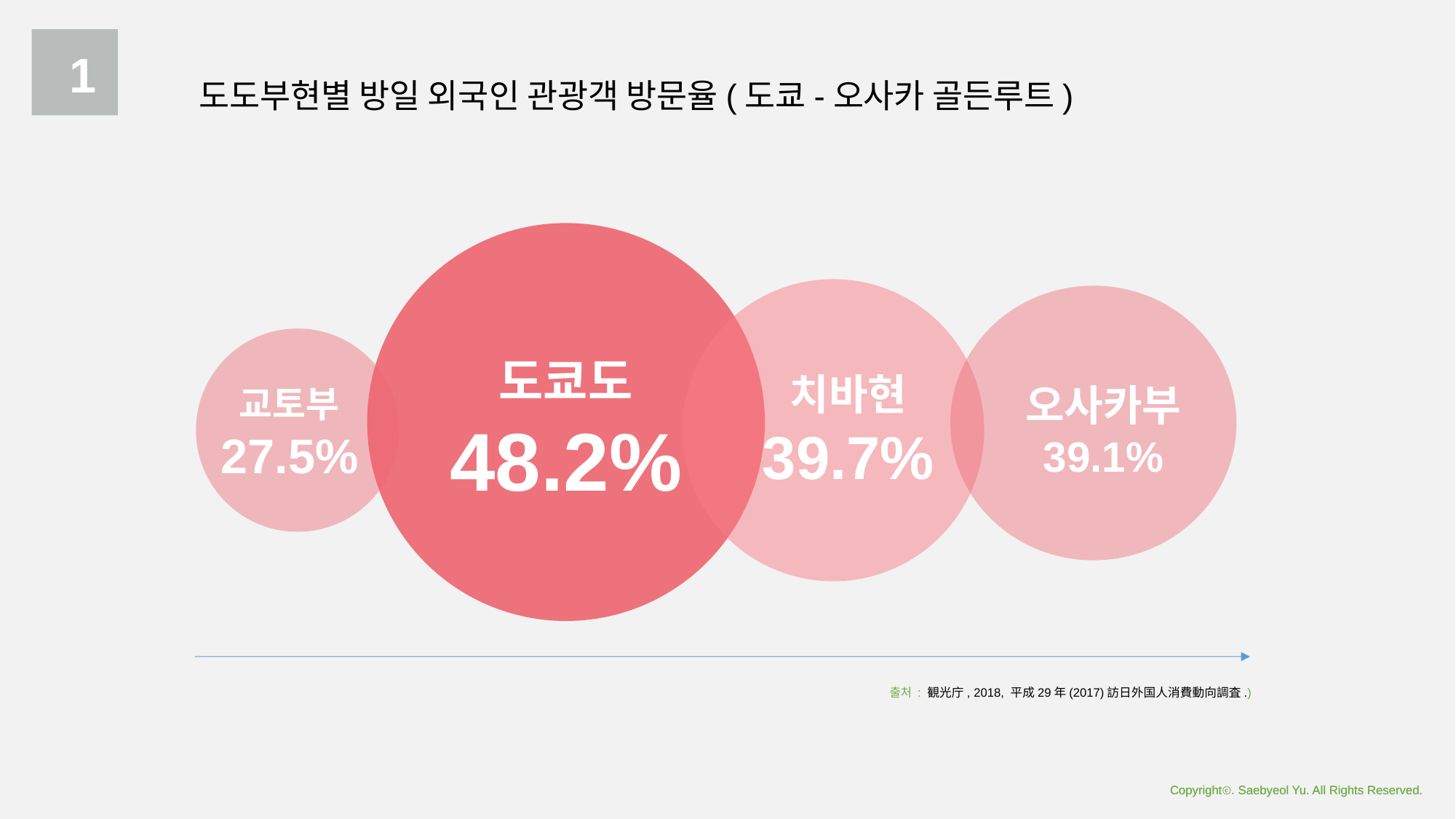

1
도도부현별 방일 외국인 관광객 방문율(도쿄-오사카 골든루트)

도쿄도
48.2%
치바현
39.7%
오사카부
39.1%
교토부
27.5%
출처 : 観光庁, 2018, 平成29年(2017)訪日外国人消費動向調査.)
Copyrightⓒ. Saebyeol Yu. All Rights Reserved.